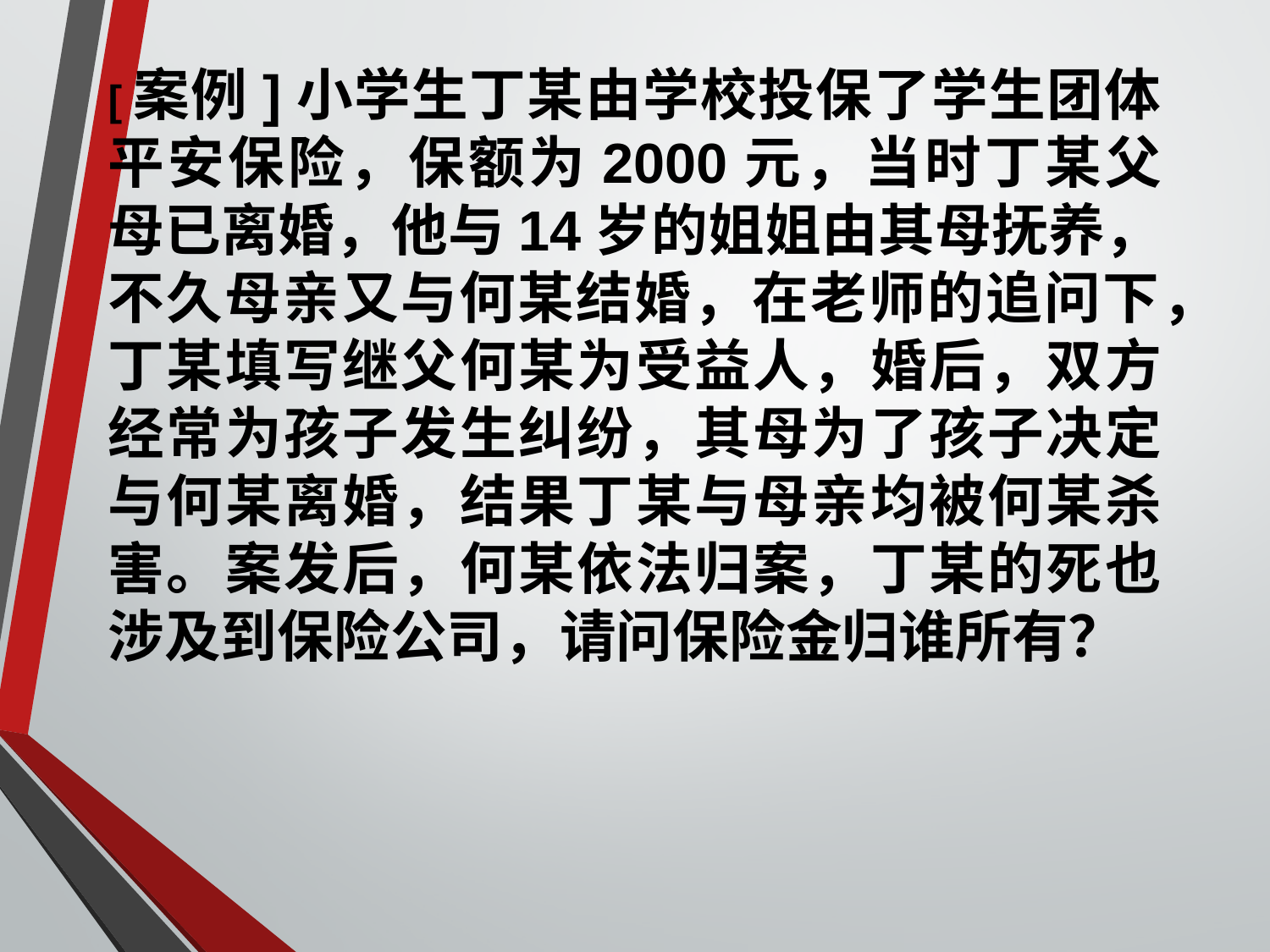

[案例]小学生丁某由学校投保了学生团体平安保险，保额为2000元，当时丁某父母已离婚，他与14岁的姐姐由其母抚养，不久母亲又与何某结婚，在老师的追问下，丁某填写继父何某为受益人，婚后，双方经常为孩子发生纠纷，其母为了孩子决定与何某离婚，结果丁某与母亲均被何某杀害。案发后，何某依法归案，丁某的死也涉及到保险公司，请问保险金归谁所有？